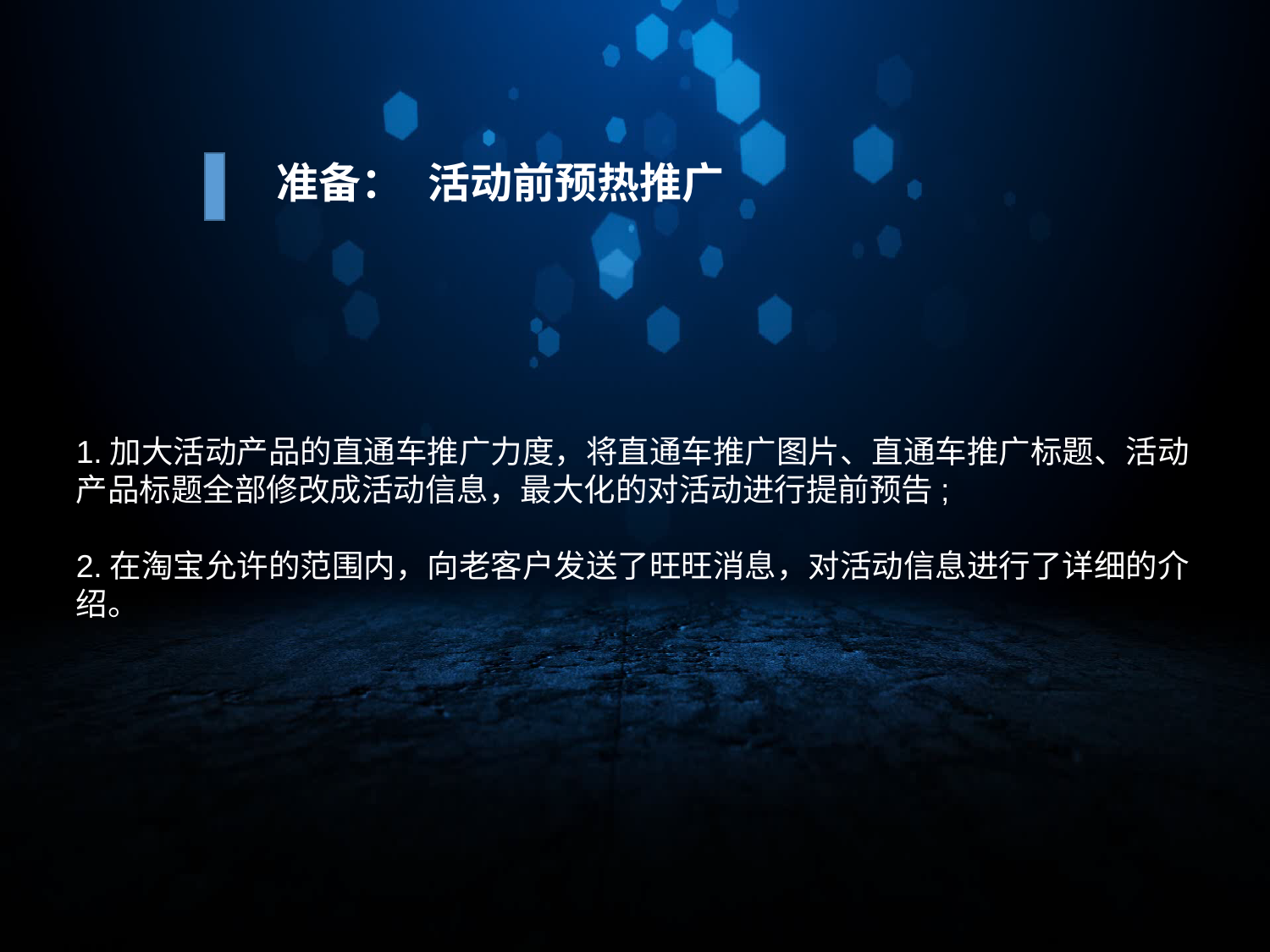

准备：
活动前预热推广

1.加大活动产品的直通车推广力度，将直通车推广图片、直通车推广标题、活动产品标题全部修改成活动信息，最大化的对活动进行提前预告;

2.在淘宝允许的范围内，向老客户发送了旺旺消息，对活动信息进行了详细的介绍。